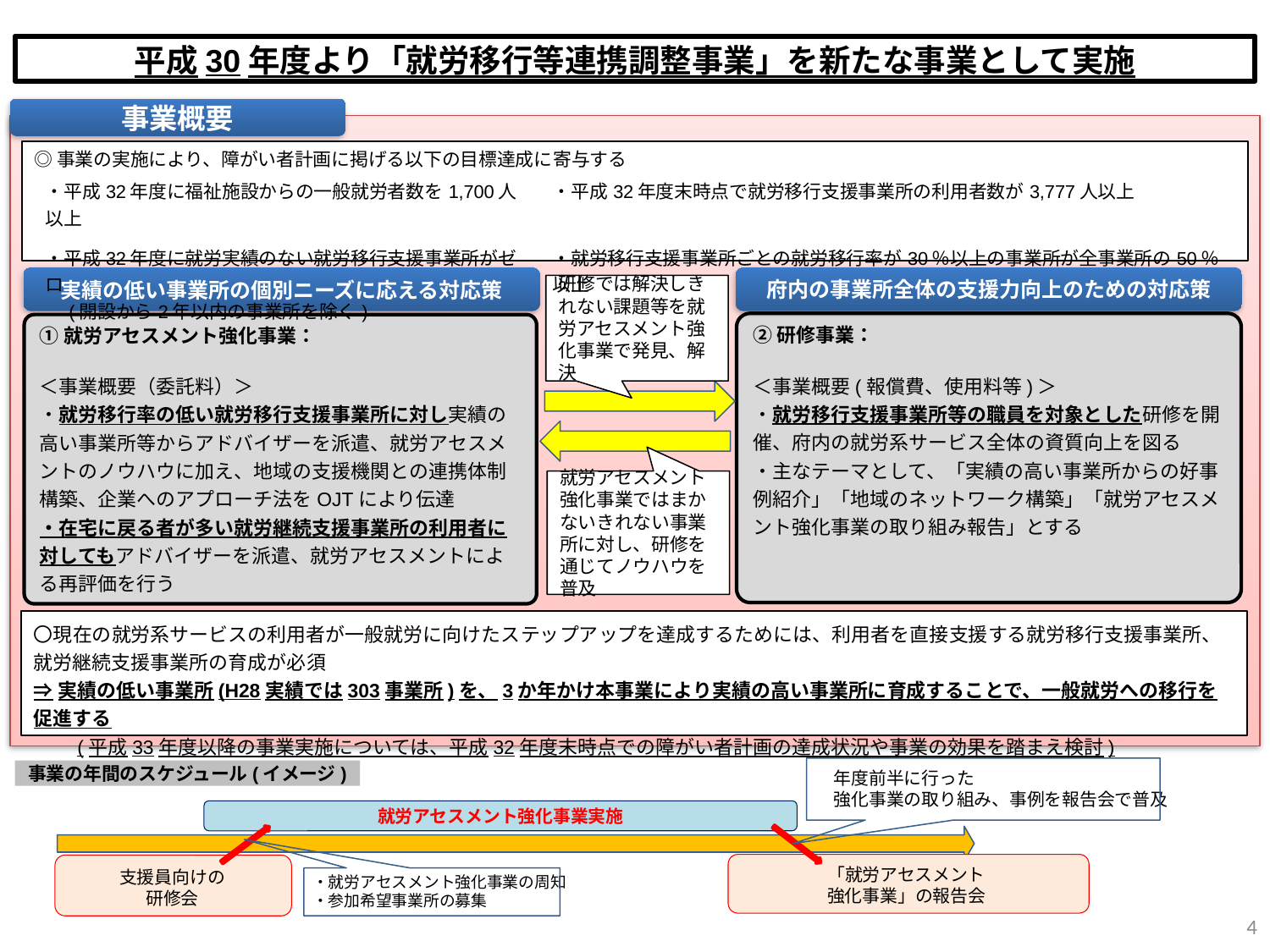

平成30年度より「就労移行等連携調整事業」を新たな事業として実施
事業概要

◎事業の実施により、障がい者計画に掲げる以下の目標達成に寄与する

実績の低い事業所の個別ニーズに応える対応策
①就労アセスメント強化事業：

＜事業概要（委託料）＞
・就労移行率の低い就労移行支援事業所に対し実績の高い事業所等からアドバイザーを派遣、就労アセスメントのノウハウに加え、地域の支援機関との連携体制構築、企業へのアプローチ法をOJTにより伝達
・在宅に戻る者が多い就労継続支援事業所の利用者に対してもアドバイザーを派遣、就労アセスメントによる再評価を行う

府内の事業所全体の支援力向上のための対応策
②研修事業：

＜事業概要(報償費、使用料等)＞
・就労移行支援事業所等の職員を対象とした研修を開催、府内の就労系サービス全体の資質向上を図る
・主なテーマとして、「実績の高い事業所からの好事例紹介」「地域のネットワーク構築」「就労アセスメント強化事業の取り組み報告」とする

研修では解決しきれない課題等を就労アセスメント強化事業で発見、解決

就労アセスメント強化事業ではまかないきれない事業所に対し、研修を通じてノウハウを普及
〇現在の就労系サービスの利用者が一般就労に向けたステップアップを達成するためには、利用者を直接支援する就労移行支援事業所、就労継続支援事業所の育成が必須
⇒実績の低い事業所(H28実績では303事業所)を、3か年かけ本事業により実績の高い事業所に育成することで、一般就労への移行を促進する
　　(平成33年度以降の事業実施については、平成32年度末時点での障がい者計画の達成状況や事業の効果を踏まえ検討)
| ・平成32年度に福祉施設からの一般就労者数を1,700人以上 | ・平成32年度末時点で就労移行支援事業所の利用者数が3,777人以上 |
| --- | --- |
| ・平成32年度に就労実績のない就労移行支援事業所がゼロ 　(開設から2年以内の事業所を除く) | ・就労移行支援事業所ごとの就労移行率が30％以上の事業所が全事業所の50％以上 |

事業の年間のスケジュール(イメージ)
年度前半に行った
強化事業の取り組み、事例を報告会で普及
就労アセスメント強化事業実施

「就労アセスメント
強化事業」の報告会

支援員向けの
研修会
・就労アセスメント強化事業の周知
・参加希望事業所の募集

4